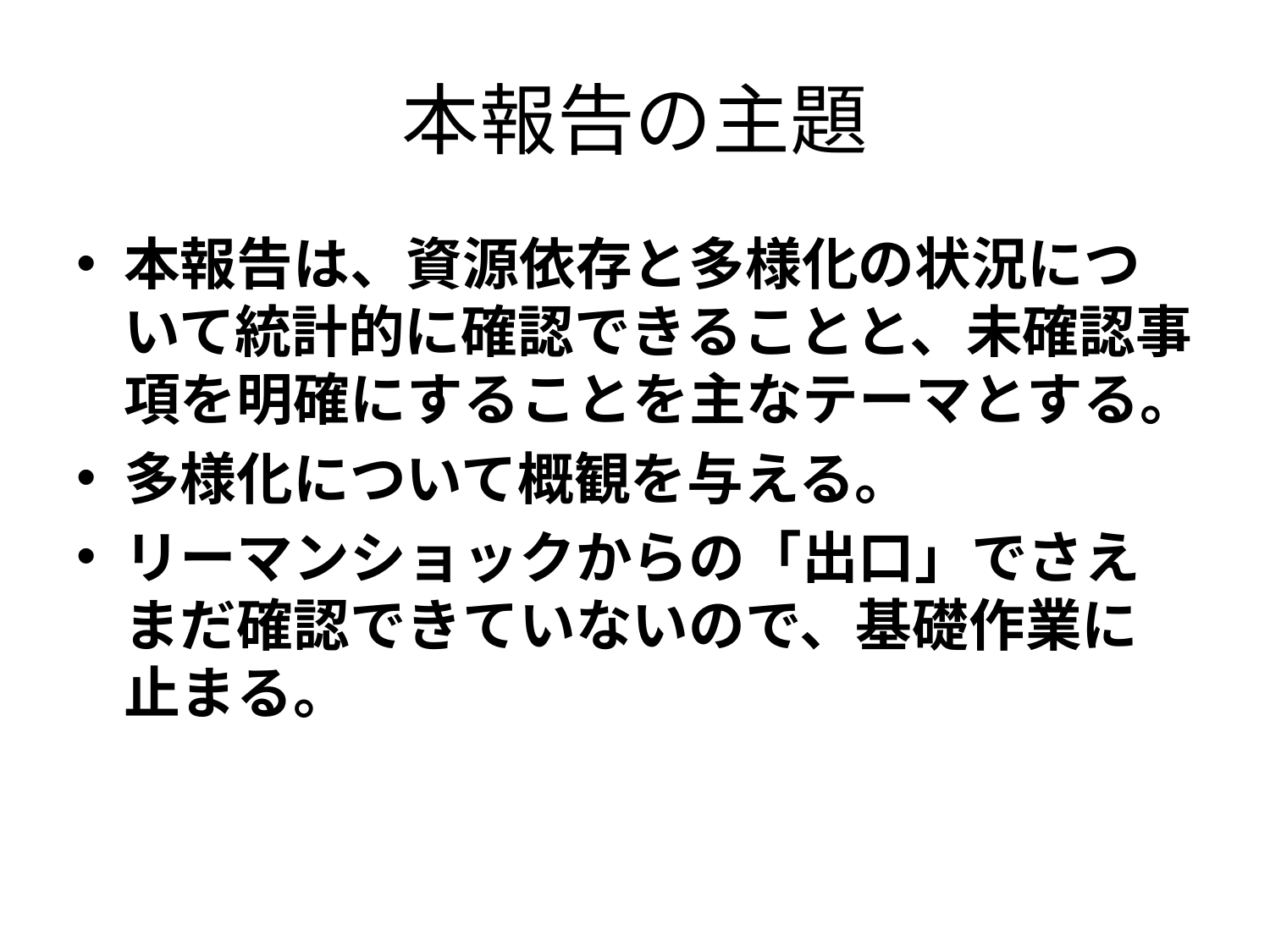

# 本報告の主題
本報告は、資源依存と多様化の状況について統計的に確認できることと、未確認事項を明確にすることを主なテーマとする。
多様化について概観を与える。
リーマンショックからの「出口」でさえまだ確認できていないので、基礎作業に止まる。